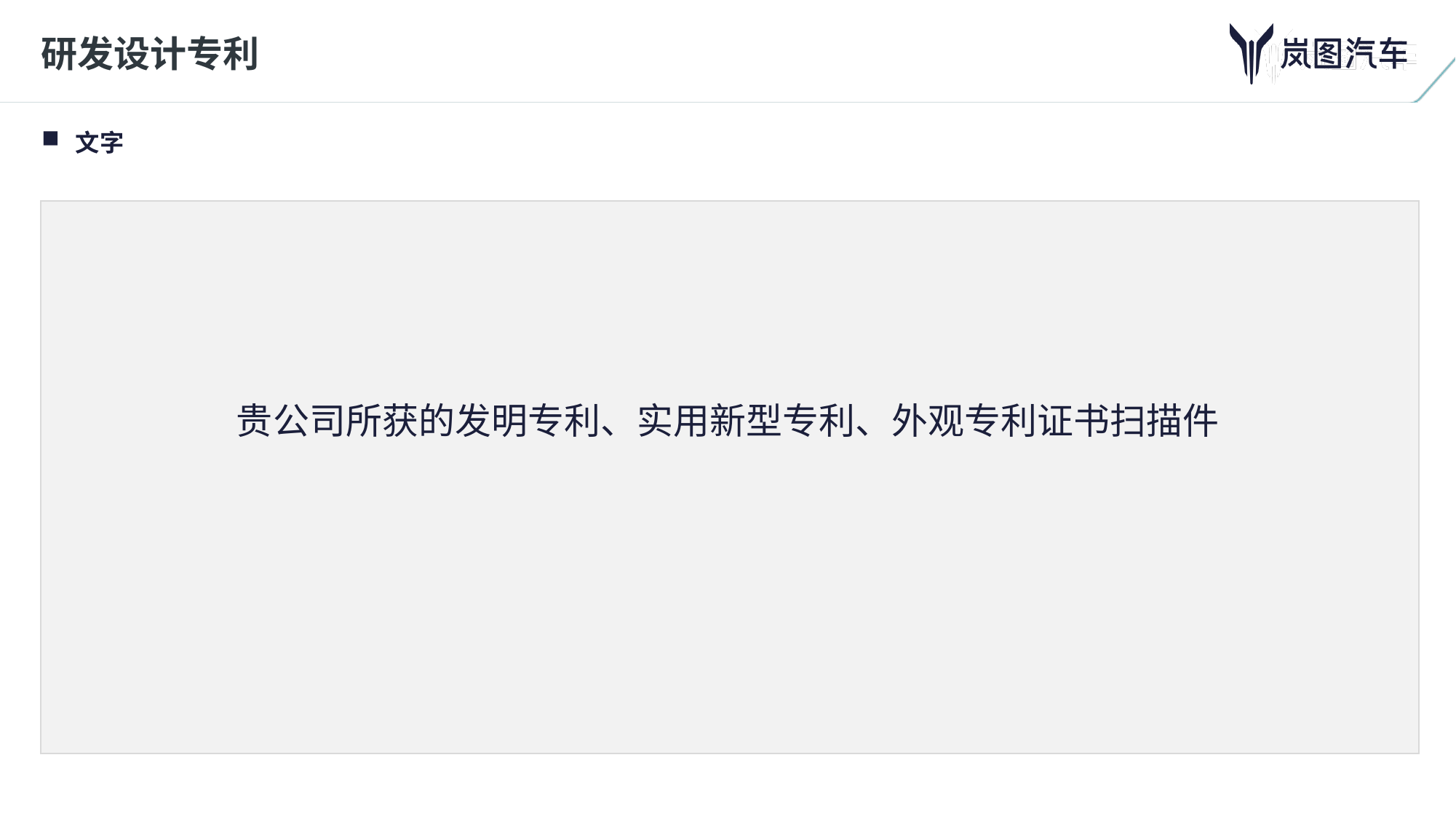

# 研发设计专利
文字

贵公司所获的发明专利、实用新型专利、外观专利证书扫描件